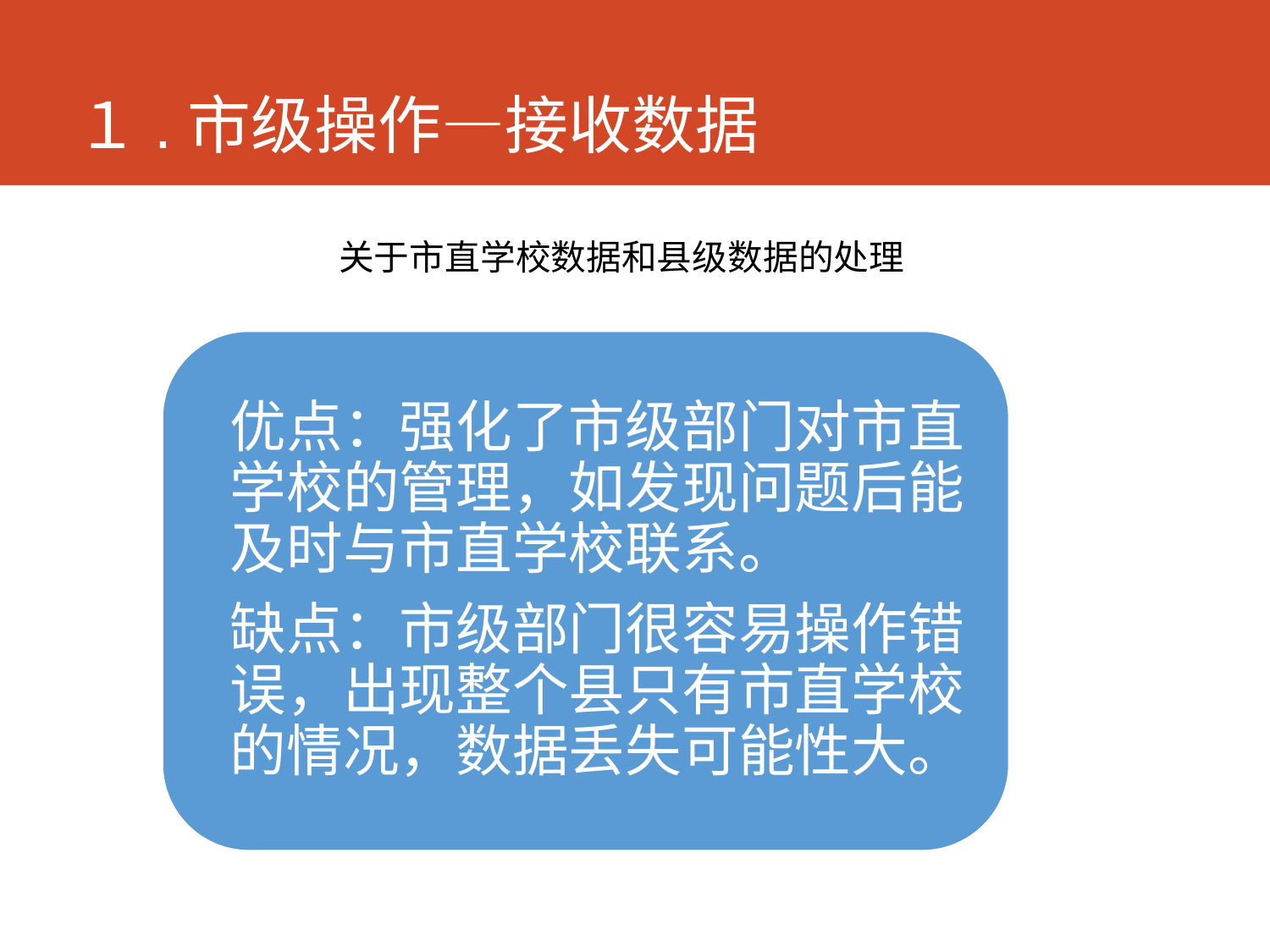

# １.市级操作—接收数据
关于市直学校数据和县级数据的处理
优点：强化了市级部门对市直学校的管理，如发现问题后能及时与市直学校联系。
缺点：市级部门很容易操作错误，出现整个县只有市直学校的情况，数据丢失可能性大。